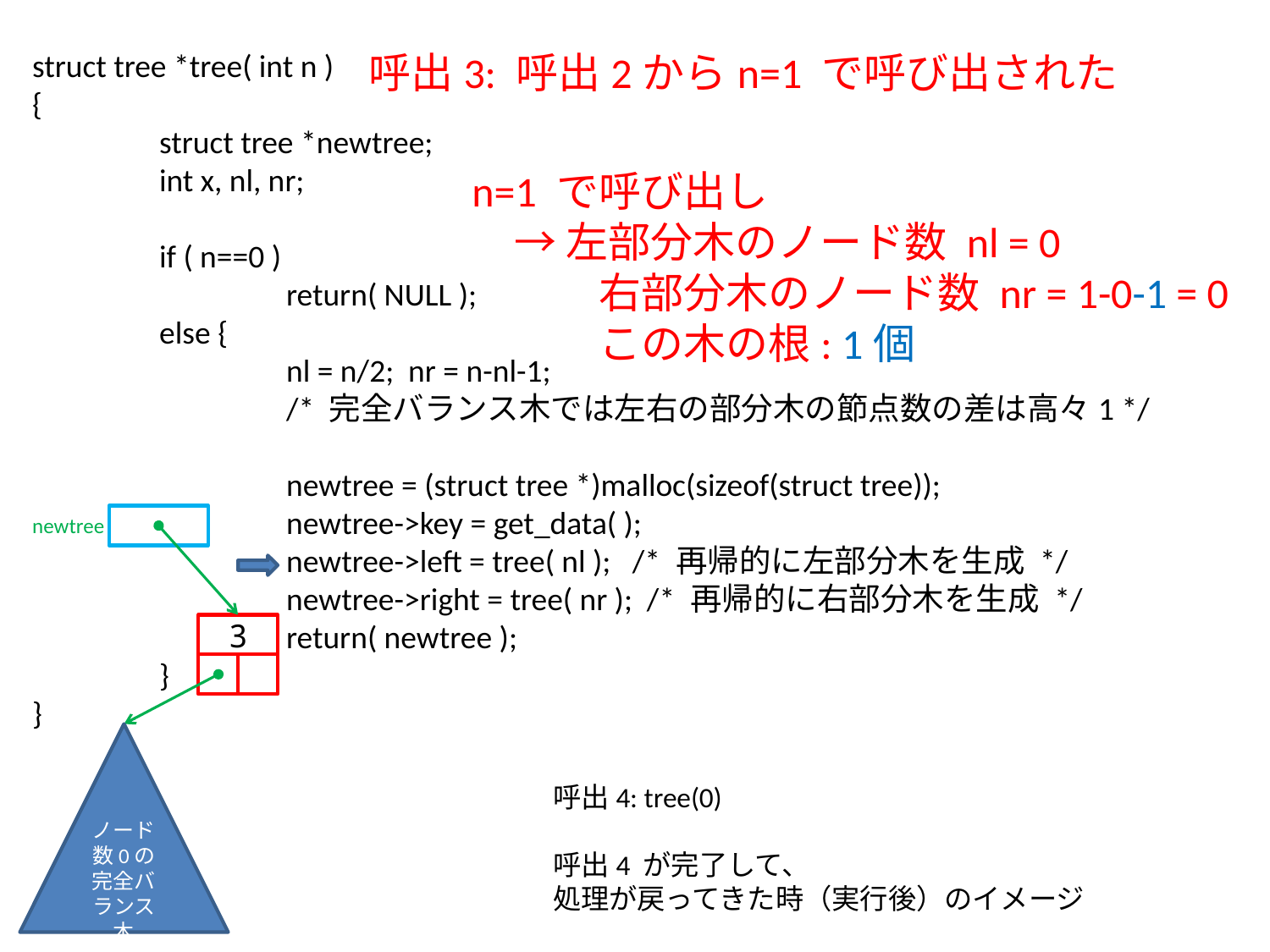

struct tree *tree( int n )
{
	struct tree *newtree;
	int x, nl, nr;

	if ( n==0 )
		return( NULL );
	else {
		nl = n/2;  nr = n-nl-1;
		/* 完全バランス木では左右の部分木の節点数の差は高々1 */

		newtree = (struct tree *)malloc(sizeof(struct tree));
		newtree->key = get_data( );
		newtree->left = tree( nl );   /* 再帰的に左部分木を生成 */
		newtree->right = tree( nr );  /* 再帰的に右部分木を生成 */
		return( newtree );
	}
}
呼出3: 呼出2からn=1 で呼び出された
n=1 で呼び出し
　→ 左部分木のノード数 nl = 0
　　　右部分木のノード数 nr = 1-0-1 = 0
　　　この木の根: 1個
newtree

3

ノード数0の完全バランス木
呼出4: tree(0)

呼出4 が完了して、
処理が戻ってきた時（実行後）のイメージ